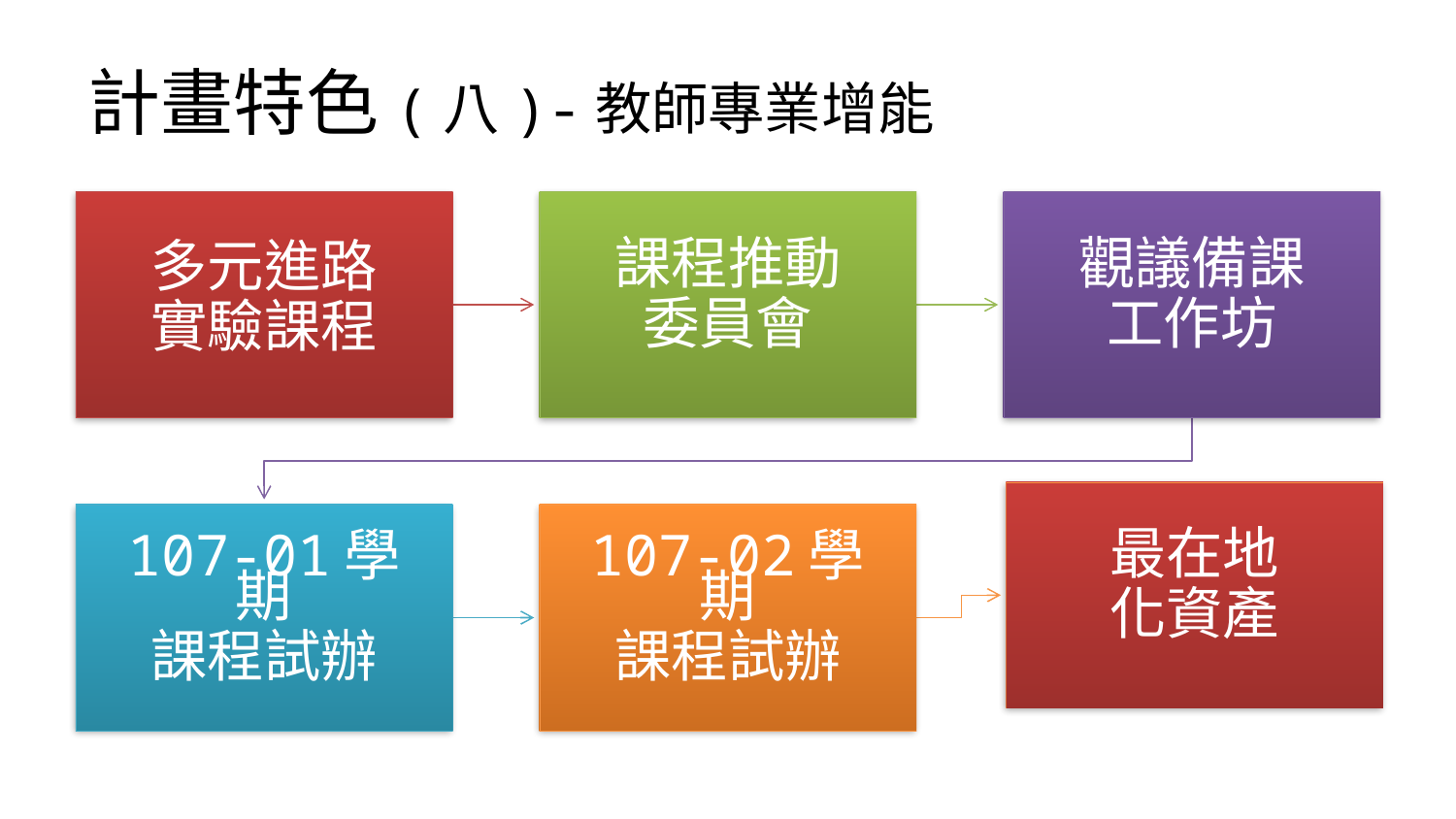

# 計畫特色(八)-教師專業增能

多元進路
實驗課程

課程推動
委員會

觀議備課
工作坊

107-01學期
課程試辦

107-02學期
課程試辦
最在地
化資產